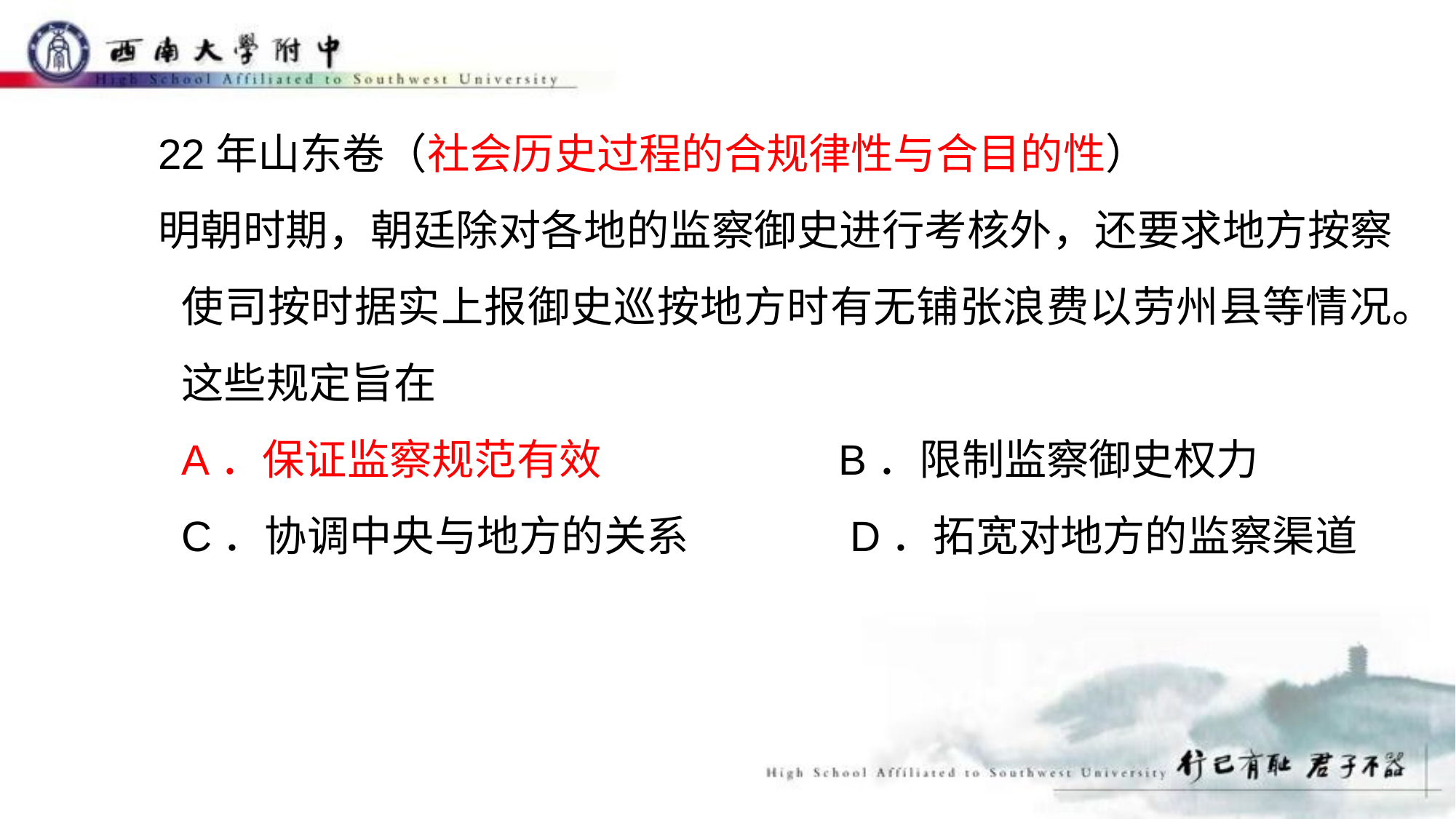

22年山东卷（社会历史过程的合规律性与合目的性）
明朝时期，朝廷除对各地的监察御史进行考核外，还要求地方按察使司按时据实上报御史巡按地方时有无铺张浪费以劳州县等情况。这些规定旨在
A．保证监察规范有效                        B．限制监察御史权力
C．协调中央与地方的关系                D．拓宽对地方的监察渠道